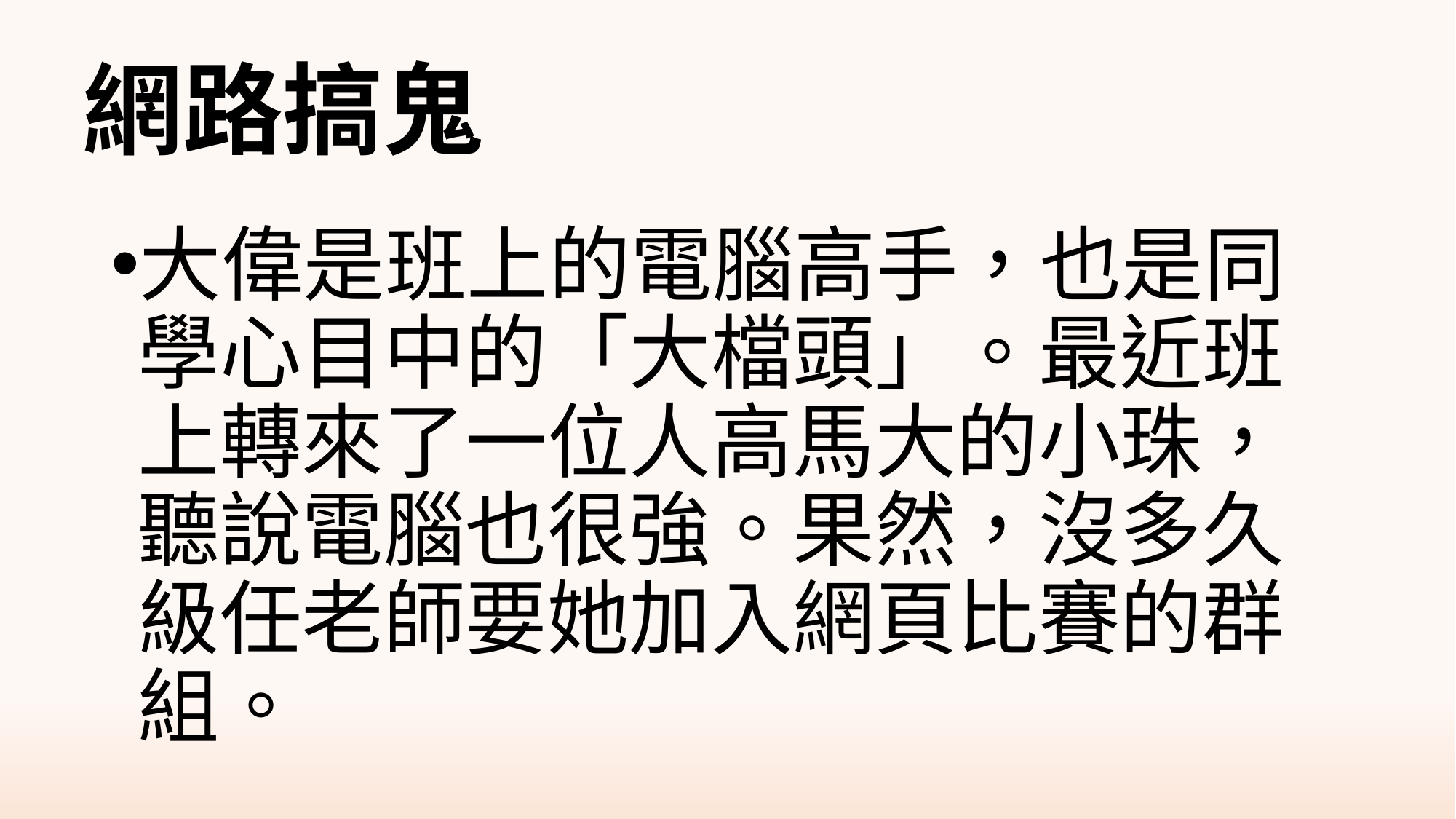

# 網路搞鬼
大偉是班上的電腦高手，也是同學心目中的「大檔頭」。最近班上轉來了一位人高馬大的小珠，聽說電腦也很強。果然，沒多久級任老師要她加入網頁比賽的群組。